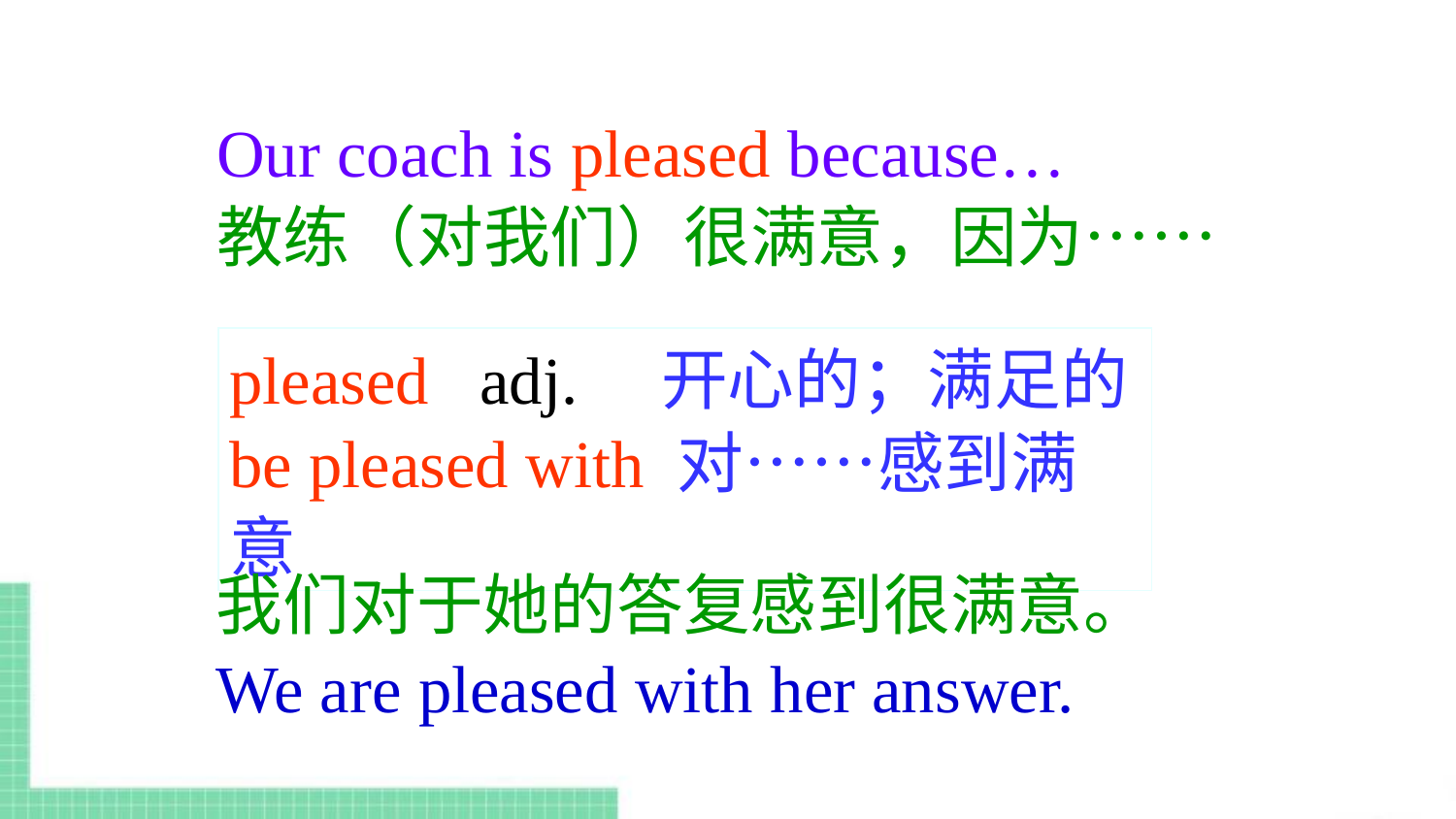

Our coach is pleased because…
教练（对我们）很满意，因为……
pleased   adj.    开心的；满足的
be pleased with 对……感到满意
我们对于她的答复感到很满意。
We are pleased with her answer.